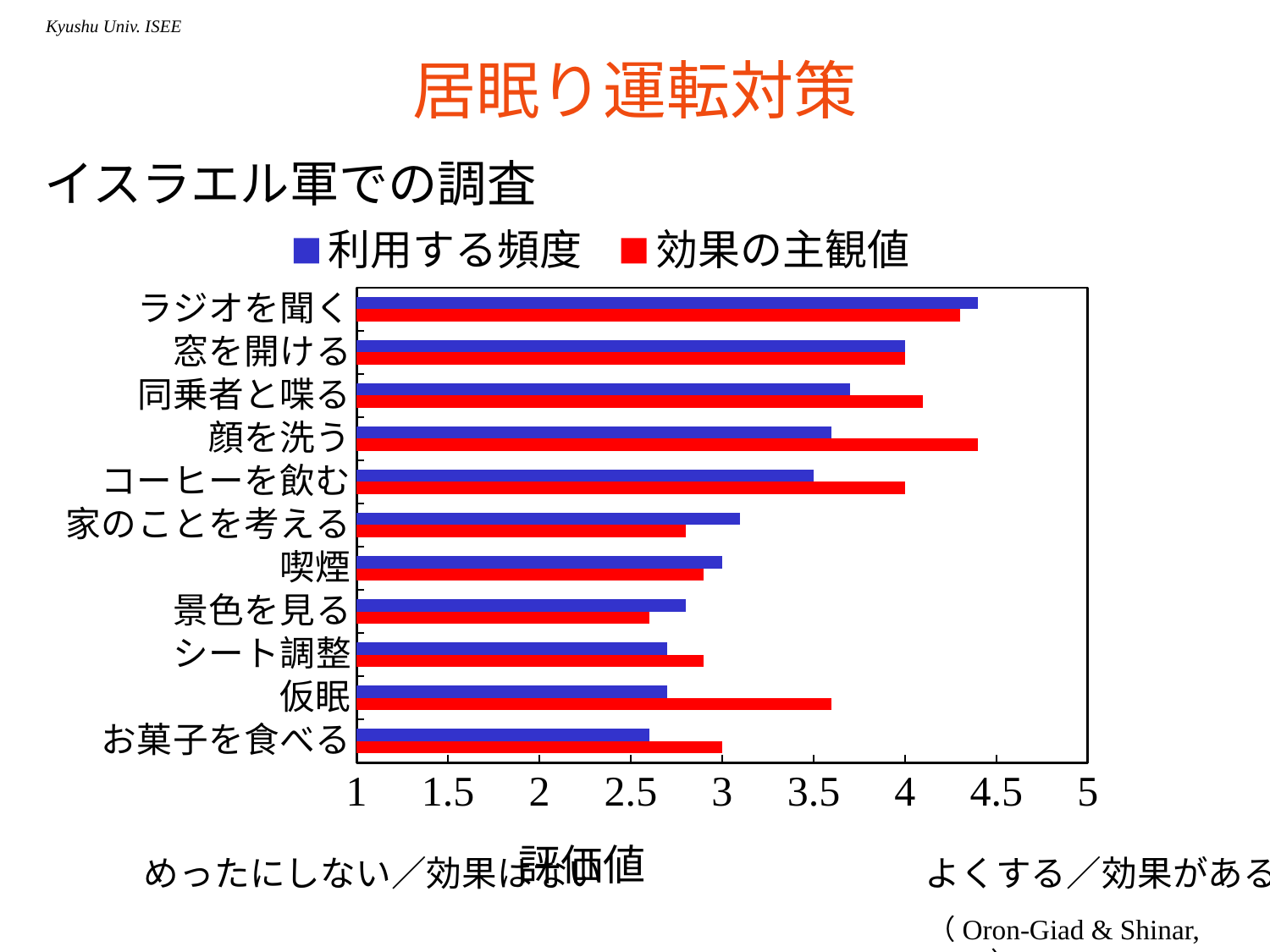

# 居眠り運転対策
イスラエル軍での調査

### Chart

| Category | 効果の主観値 | 利用する頻度 |
|---|---|---|
| お菓子を食べる | 3.0 | 2.6 |
| 仮眠 | 3.6 | 2.7 |
| シート調整 | 2.9 | 2.7 |
| 景色を見る | 2.6 | 2.8 |
| 喫煙 | 2.9 | 3.0 |
| 家のことを考える | 2.8 | 3.1 |
| コーヒーを飲む | 4.0 | 3.5 |
| 顔を洗う | 4.4 | 3.6 |
| 同乗者と喋る | 4.1 | 3.7 |
| 窓を開ける | 4.0 | 4.0 |
| ラジオを聞く | 4.3 | 4.4 |
めったにしない／効果はない
よくする／効果がある
（Oron-Giad & Shinar, 2000）